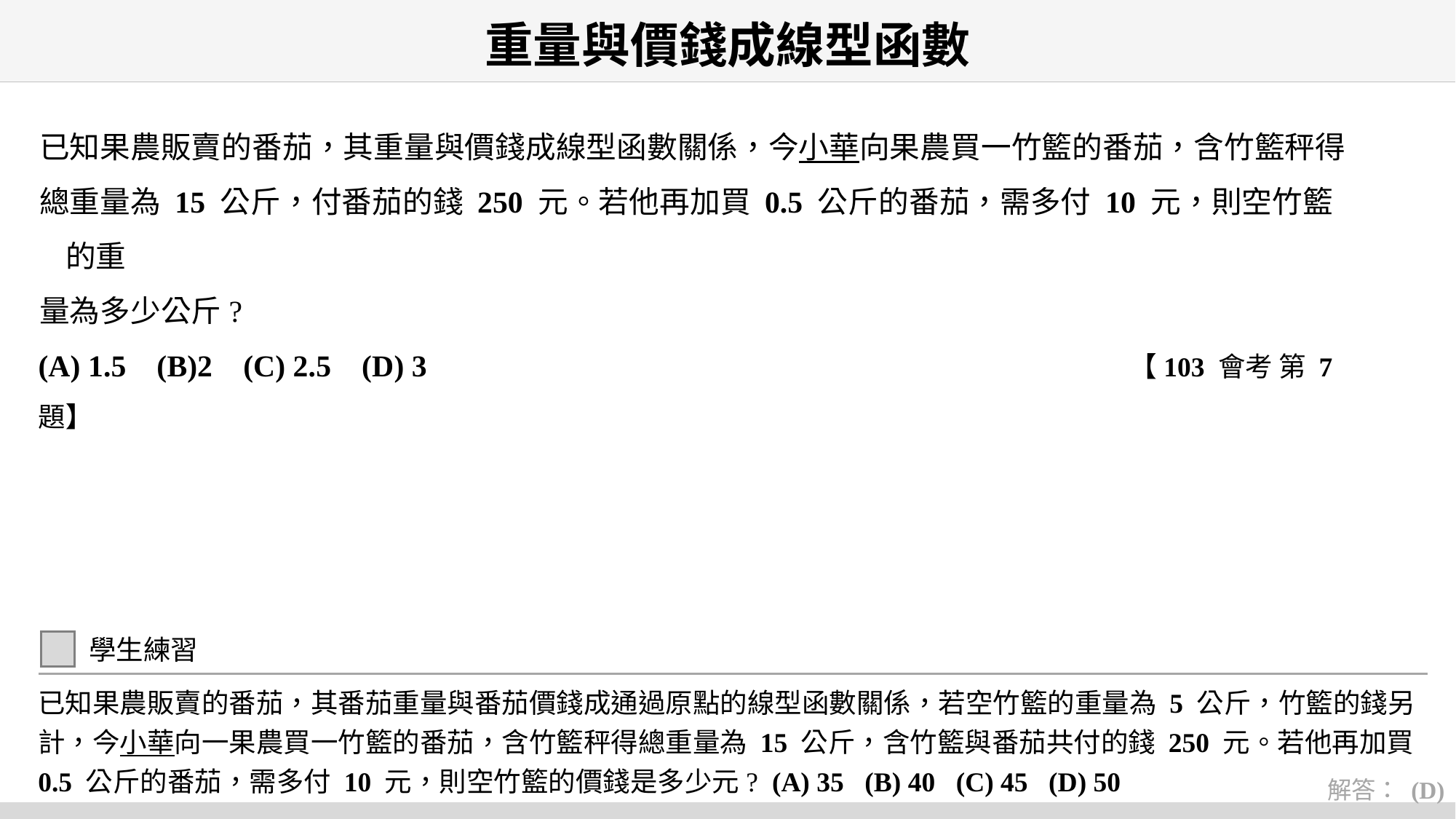

# 重量與價錢成線型函數
已知果農販賣的番茄，其重量與價錢成線型函數關係，今小華向果農買一竹籃的番茄，含竹籃秤得
總重量為 15 公斤，付番茄的錢 250 元。若他再加買 0.5 公斤的番茄，需多付 10 元，則空竹籃的重
量為多少公斤?
(A) 1.5    (B)2    (C) 2.5    (D) 3                                                                                           【103 會考 第 7 題】
學生練習

已知果農販賣的番茄，其番茄重量與番茄價錢成通過原點的線型函數關係，若空竹籃的重量為 5 公斤，竹籃的錢另計，今小華向一果農買一竹籃的番茄，含竹籃秤得總重量為 15 公斤，含竹籃與番茄共付的錢 250 元。若他再加買 0.5 公斤的番茄，需多付 10 元，則空竹籃的價錢是多少元?  (A) 35   (B) 40   (C) 45   (D) 50
解答： (D)